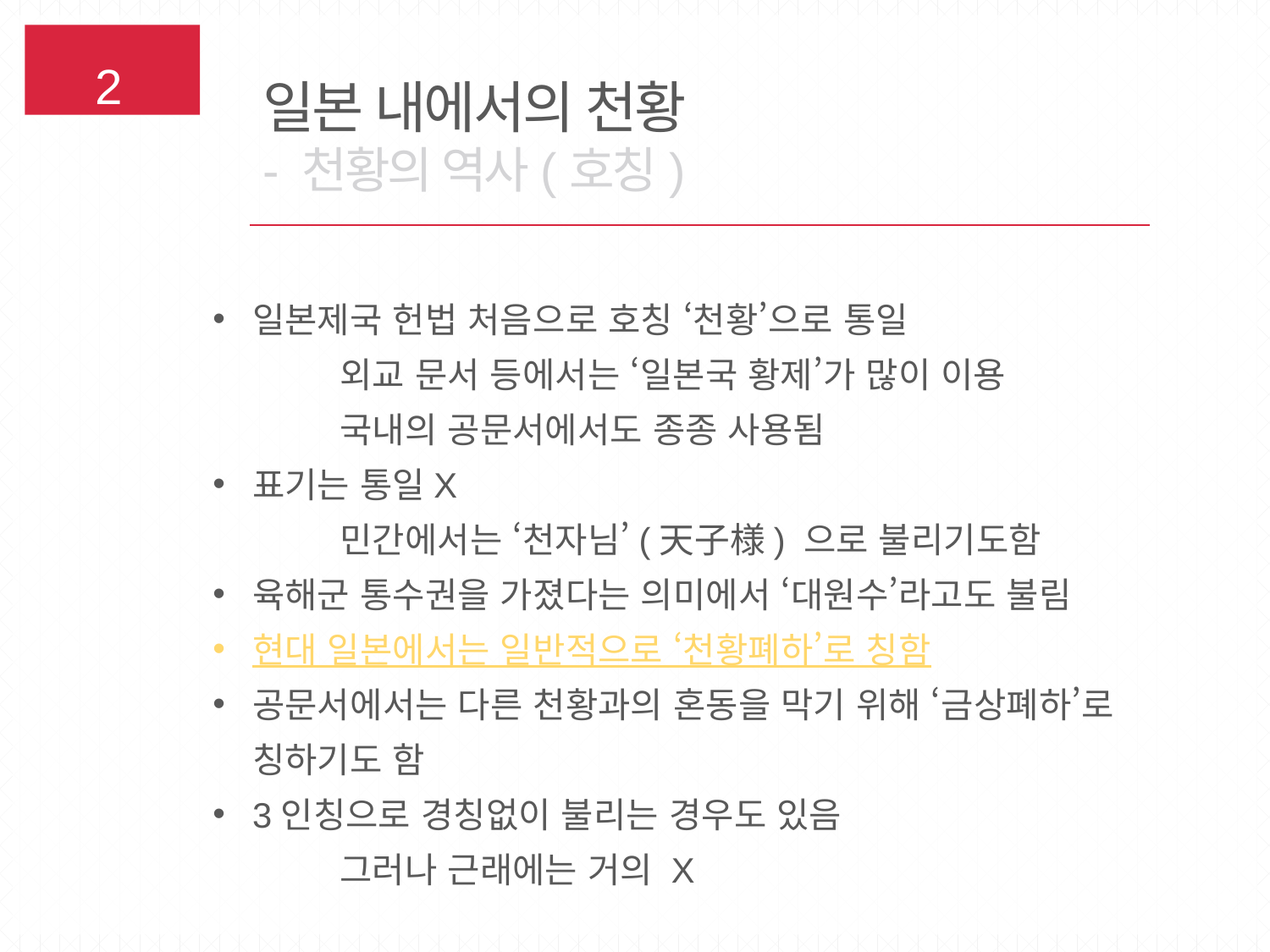

일본 내에서의 천황
- 천황의 역사(호칭)

2
일본제국 헌법 처음으로 호칭 ‘천황’으로 통일
	외교 문서 등에서는 ‘일본국 황제’가 많이 이용
	국내의 공문서에서도 종종 사용됨
표기는 통일X
	민간에서는 ‘천자님’(天子様) 으로 불리기도함
육해군 통수권을 가졌다는 의미에서 ‘대원수’라고도 불림
현대 일본에서는 일반적으로 ‘천황폐하’로 칭함
공문서에서는 다른 천황과의 혼동을 막기 위해 ‘금상폐하’로 칭하기도 함
3인칭으로 경칭없이 불리는 경우도 있음
	그러나 근래에는 거의 X